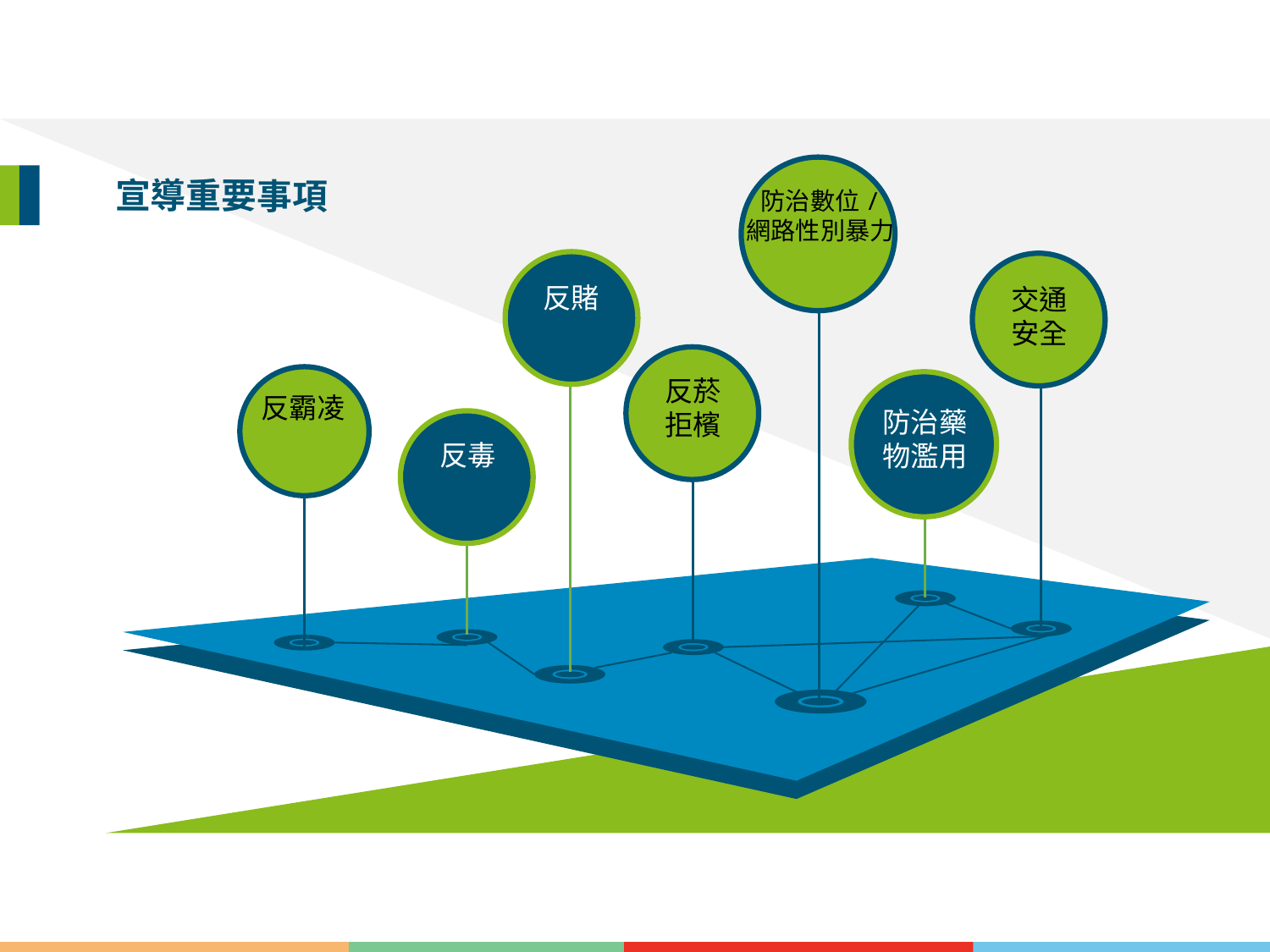

防治數位/
網路性別暴力

宣導重要事項

反賭

交通
安全

反菸
拒檳

反霸凌

防治藥
物濫用

反毒